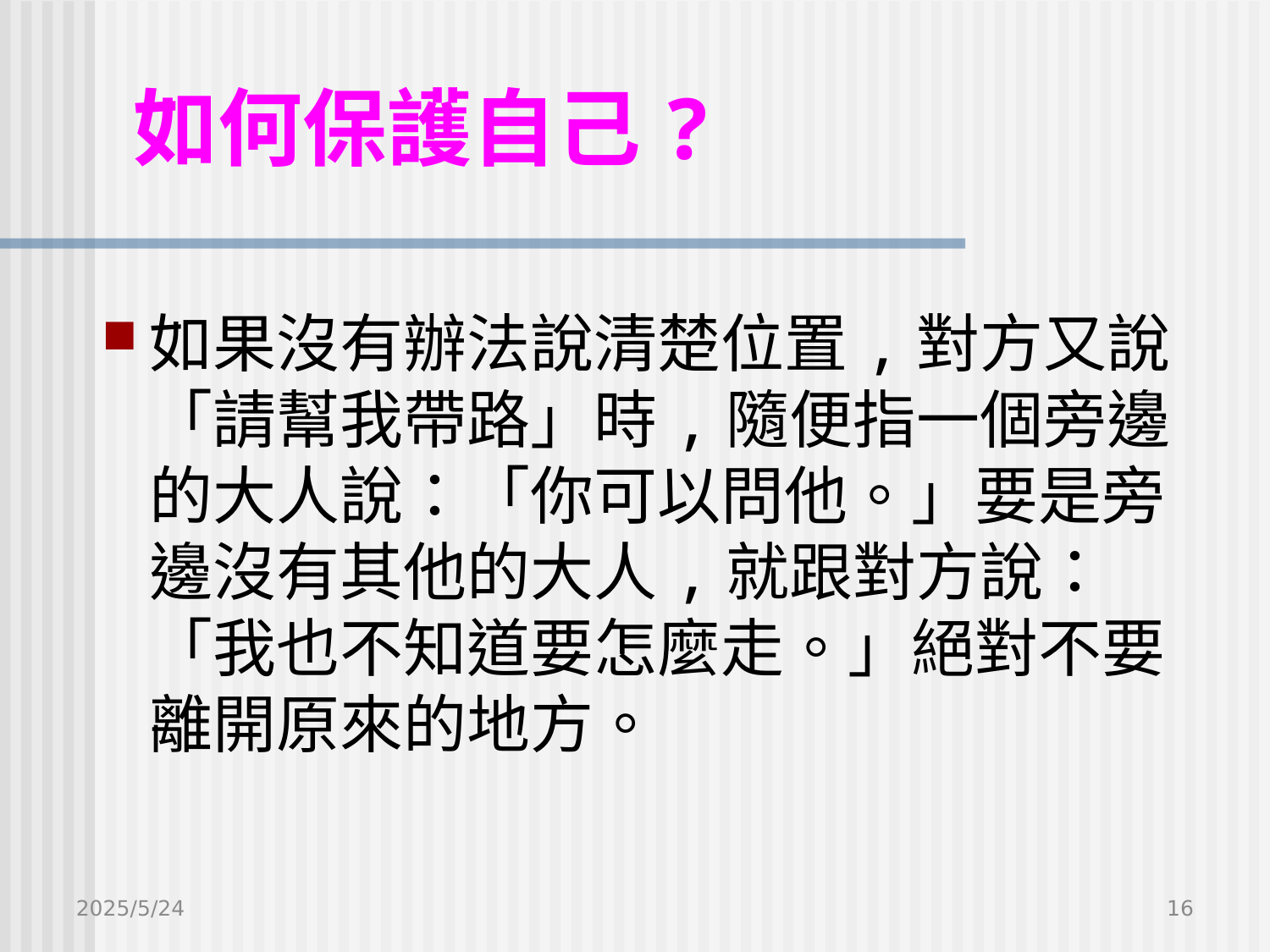

# 如何保護自己?
如果沒有辦法說清楚位置,對方又說「請幫我帶路」時,隨便指一個旁邊的大人說：「你可以問他。」要是旁邊沒有其他的大人,就跟對方說：「我也不知道要怎麼走。」絕對不要離開原來的地方。

2025/5/24
16